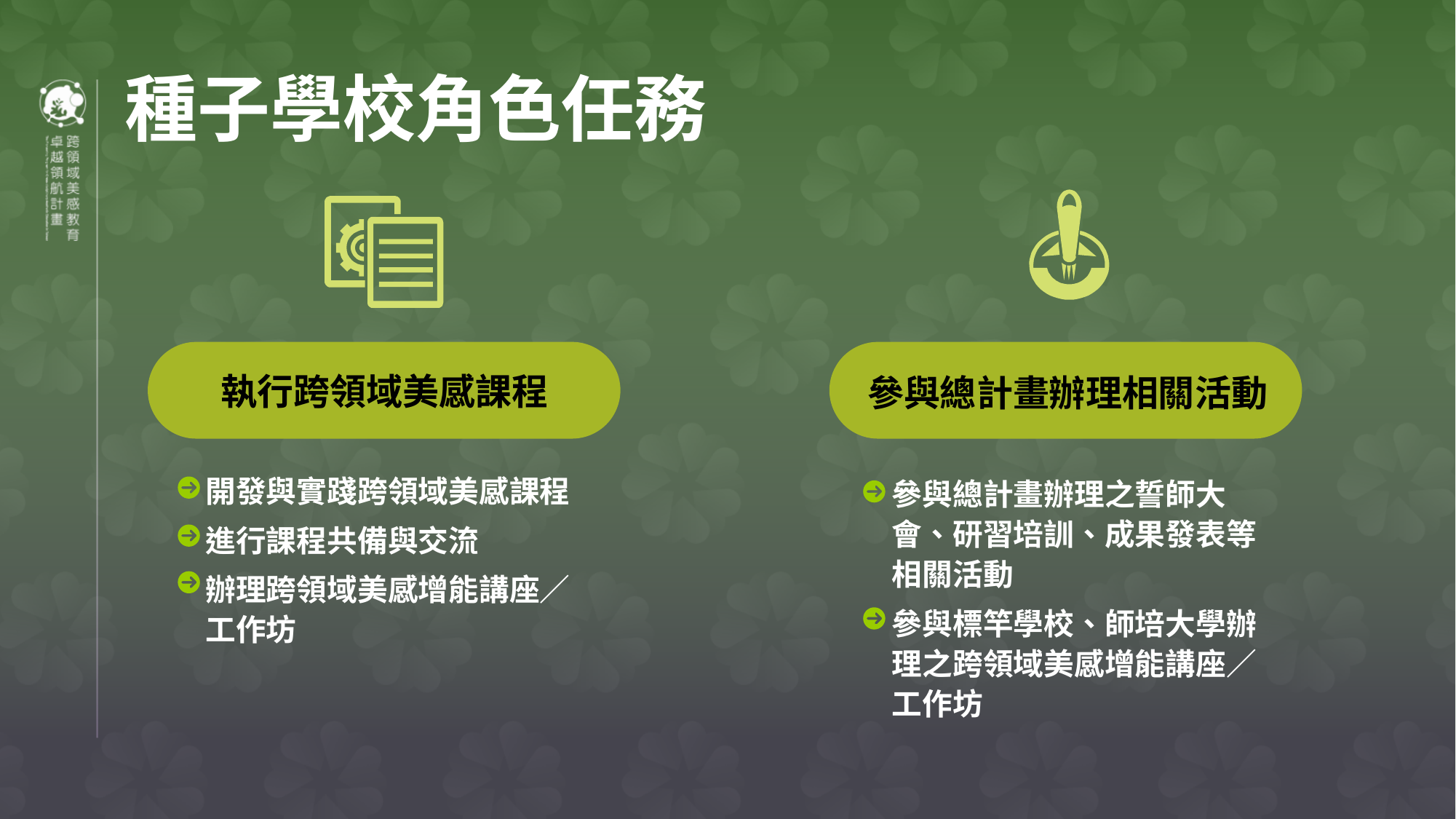

種子學校角色任務

執行跨領域美感課程
參與總計畫辦理相關活動
開發與實踐跨領域美感課程
進行課程共備與交流
辦理跨領域美感增能講座／工作坊

參與總計畫辦理之誓師大會、研習培訓、成果發表等相關活動
參與標竿學校、師培大學辦理之跨領域美感增能講座／工作坊